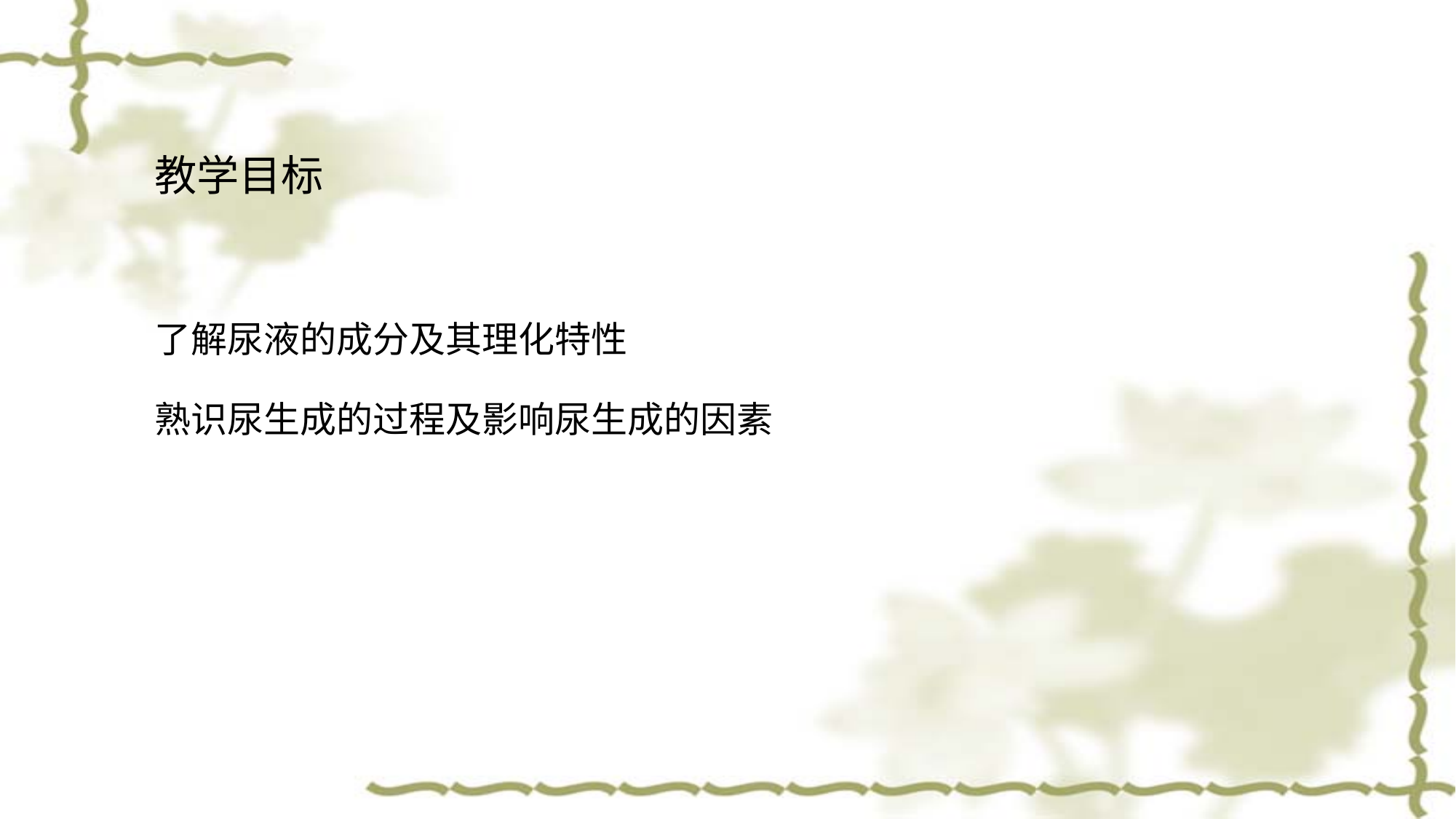

教学目标
了解尿液的成分及其理化特性
熟识尿生成的过程及影响尿生成的因素